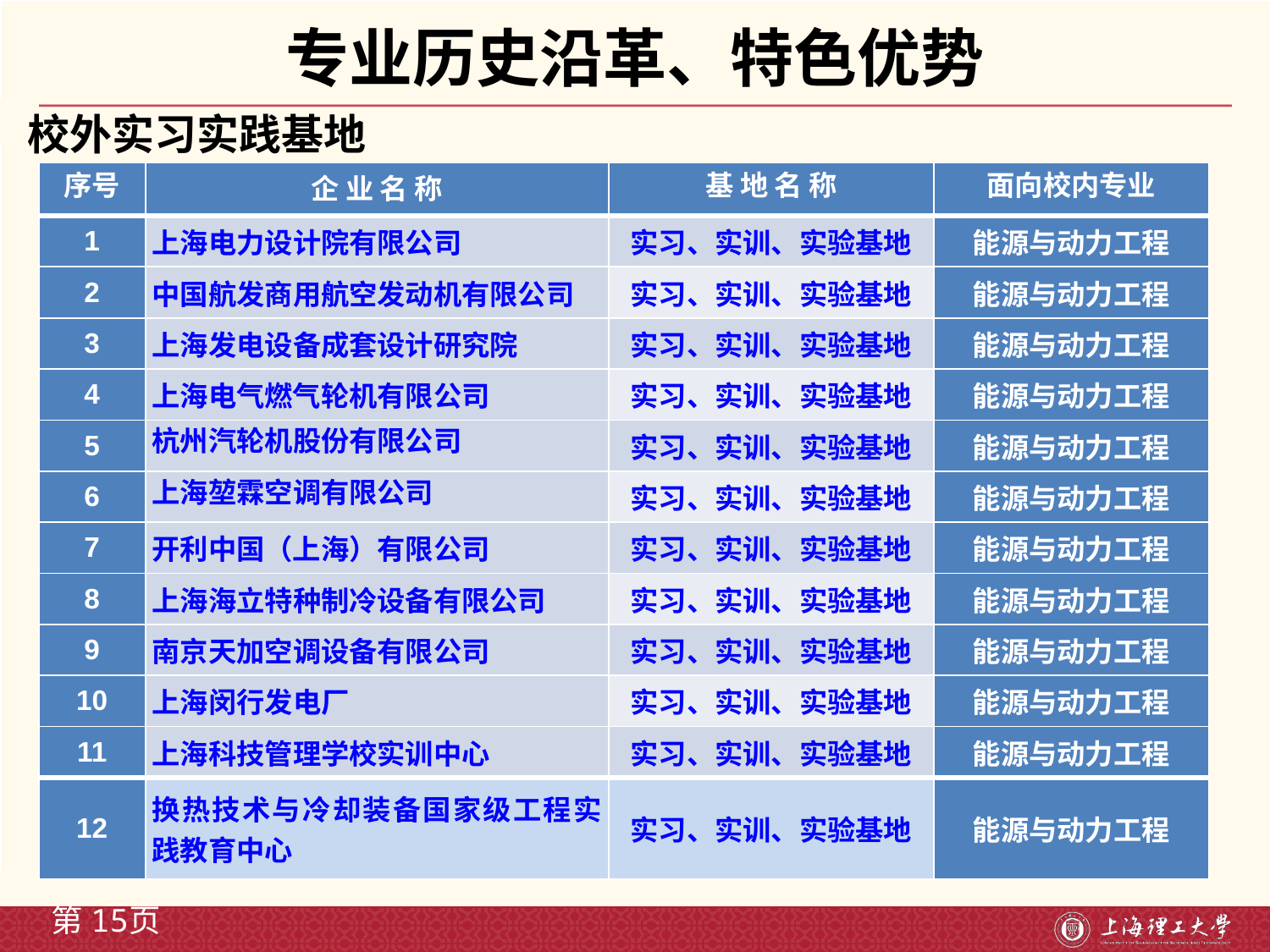

# 专业历史沿革、特色优势
校外实习实践基地
| 序号 | 企 业 名 称 | 基 地 名 称 | 面向校内专业 |
| --- | --- | --- | --- |
| 1 | 上海电力设计院有限公司 | 实习、实训、实验基地 | 能源与动力工程 |
| 2 | 中国航发商用航空发动机有限公司 | 实习、实训、实验基地 | 能源与动力工程 |
| 3 | 上海发电设备成套设计研究院 | 实习、实训、实验基地 | 能源与动力工程 |
| 4 | 上海电气燃气轮机有限公司 | 实习、实训、实验基地 | 能源与动力工程 |
| 5 | 杭州汽轮机股份有限公司 | 实习、实训、实验基地 | 能源与动力工程 |
| 6 | 上海堃霖空调有限公司 | 实习、实训、实验基地 | 能源与动力工程 |
| 7 | 开利中国（上海）有限公司 | 实习、实训、实验基地 | 能源与动力工程 |
| 8 | 上海海立特种制冷设备有限公司 | 实习、实训、实验基地 | 能源与动力工程 |
| 9 | 南京天加空调设备有限公司 | 实习、实训、实验基地 | 能源与动力工程 |
| 10 | 上海闵行发电厂 | 实习、实训、实验基地 | 能源与动力工程 |
| 11 | 上海科技管理学校实训中心 | 实习、实训、实验基地 | 能源与动力工程 |
| 12 | 换热技术与冷却装备国家级工程实践教育中心 | 实习、实训、实验基地 | 能源与动力工程 |
第15页